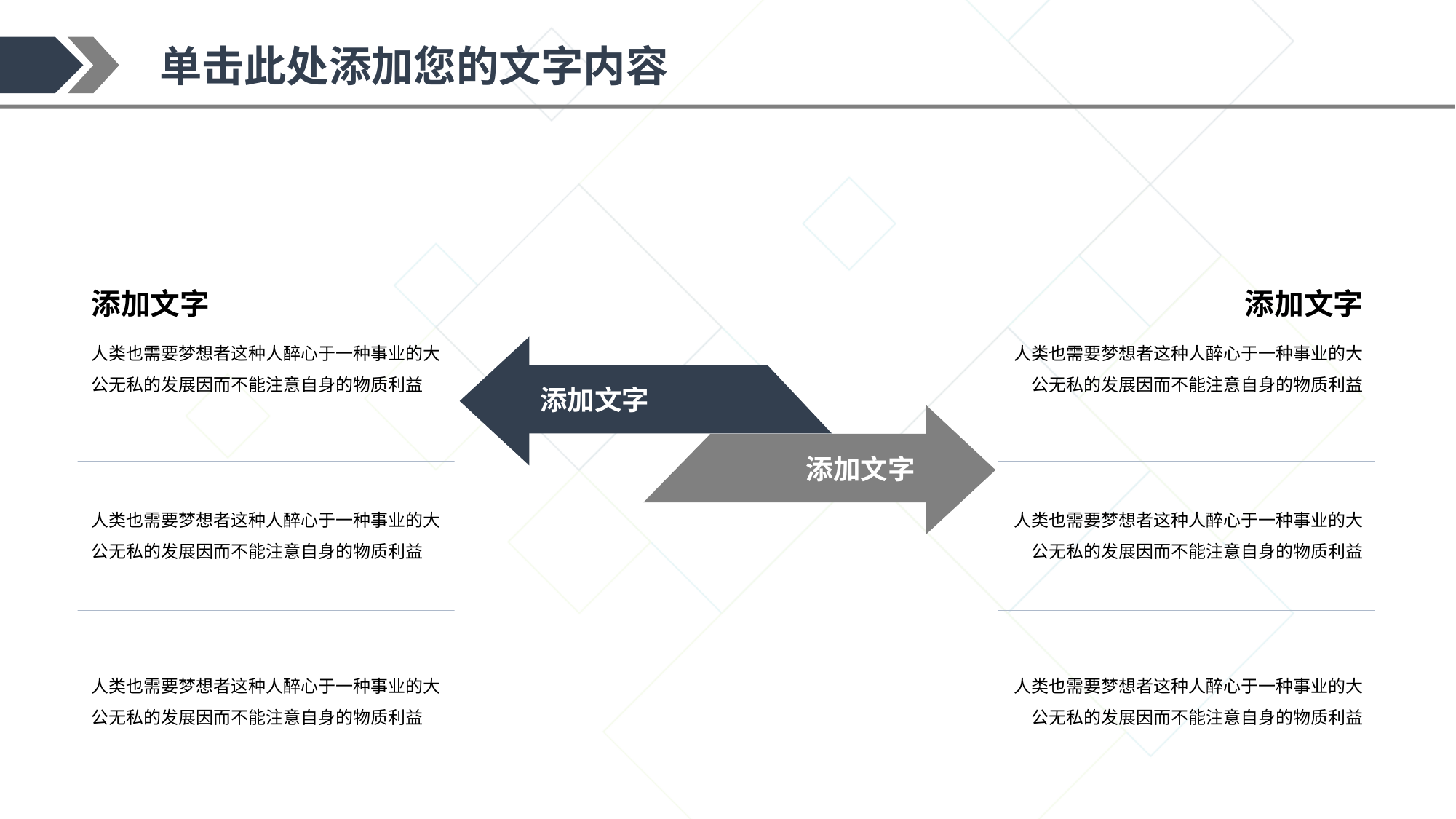

添加文字
人类也需要梦想者这种人醉心于一种事业的大公无私的发展因而不能注意自身的物质利益
添加文字
人类也需要梦想者这种人醉心于一种事业的大公无私的发展因而不能注意自身的物质利益
添加文字

添加文字

人类也需要梦想者这种人醉心于一种事业的大公无私的发展因而不能注意自身的物质利益
人类也需要梦想者这种人醉心于一种事业的大公无私的发展因而不能注意自身的物质利益
人类也需要梦想者这种人醉心于一种事业的大公无私的发展因而不能注意自身的物质利益
人类也需要梦想者这种人醉心于一种事业的大公无私的发展因而不能注意自身的物质利益